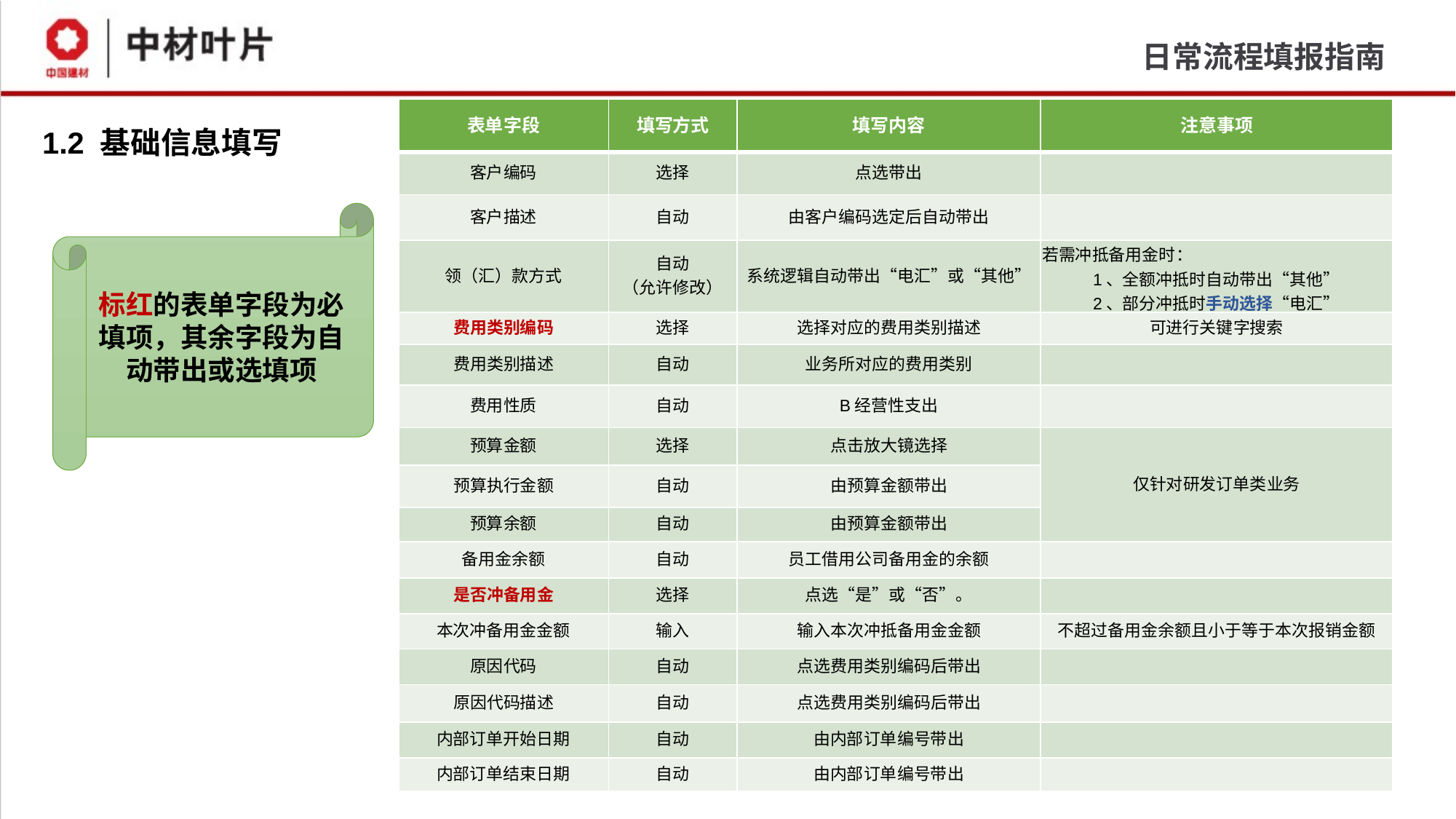

日常流程填报指南
| 表单字段 | 填写方式 | 填写内容 | 注意事项 |
| --- | --- | --- | --- |
| 客户编码 | 选择 | 点选带出 |  |
| 客户描述 | 自动 | 由客户编码选定后自动带出 |  |
| 领（汇）款方式 | 自动 （允许修改） | 系统逻辑自动带出“电汇”或“其他” | 若需冲抵备用金时： 1、全额冲抵时自动带出“其他” 2、部分冲抵时手动选择“电汇” |
| 费用类别编码 | 选择 | 选择对应的费用类别描述 | 可进行关键字搜索 |
| 费用类别描述 | 自动 | 业务所对应的费用类别 |  |
| 费用性质 | 自动 | B经营性支出 |  |
| 预算金额 | 选择 | 点击放大镜选择 | 仅针对研发订单类业务 |
| 预算执行金额 | 自动 | 由预算金额带出 |  |
| 预算余额 | 自动 | 由预算金额带出 |  |
| 备用金余额 | 自动 | 员工借用公司备用金的余额 |  |
| 是否冲备用金 | 选择 | 点选“是”或“否”。 |  |
| 本次冲备用金金额 | 输入 | 输入本次冲抵备用金金额 | 不超过备用金余额且小于等于本次报销金额 |
| 原因代码 | 自动 | 点选费用类别编码后带出 |  |
| 原因代码描述 | 自动 | 点选费用类别编码后带出 |  |
| 内部订单开始日期 | 自动 | 由内部订单编号带出 |  |
| 内部订单结束日期 | 自动 | 由内部订单编号带出 |  |
1.2 基础信息填写
标红的表单字段为必填项，其余字段为自动带出或选填项

11